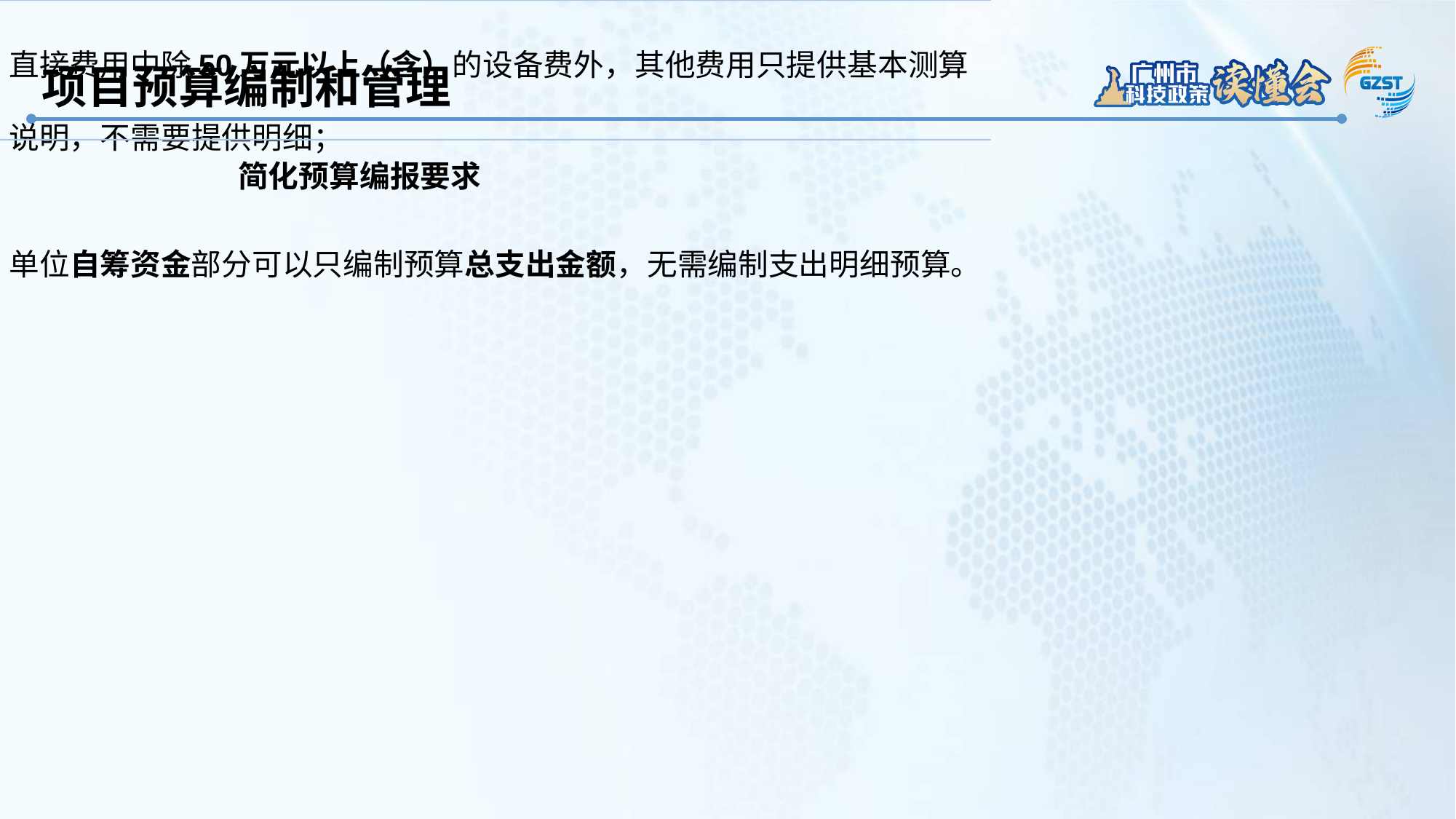

项目预算编制和管理
简化预算编报要求
直接费用中除50万元以上（含）的设备费外，其他费用只提供基本测算说明，不需要提供明细；
单位自筹资金部分可以只编制预算总支出金额，无需编制支出明细预算。